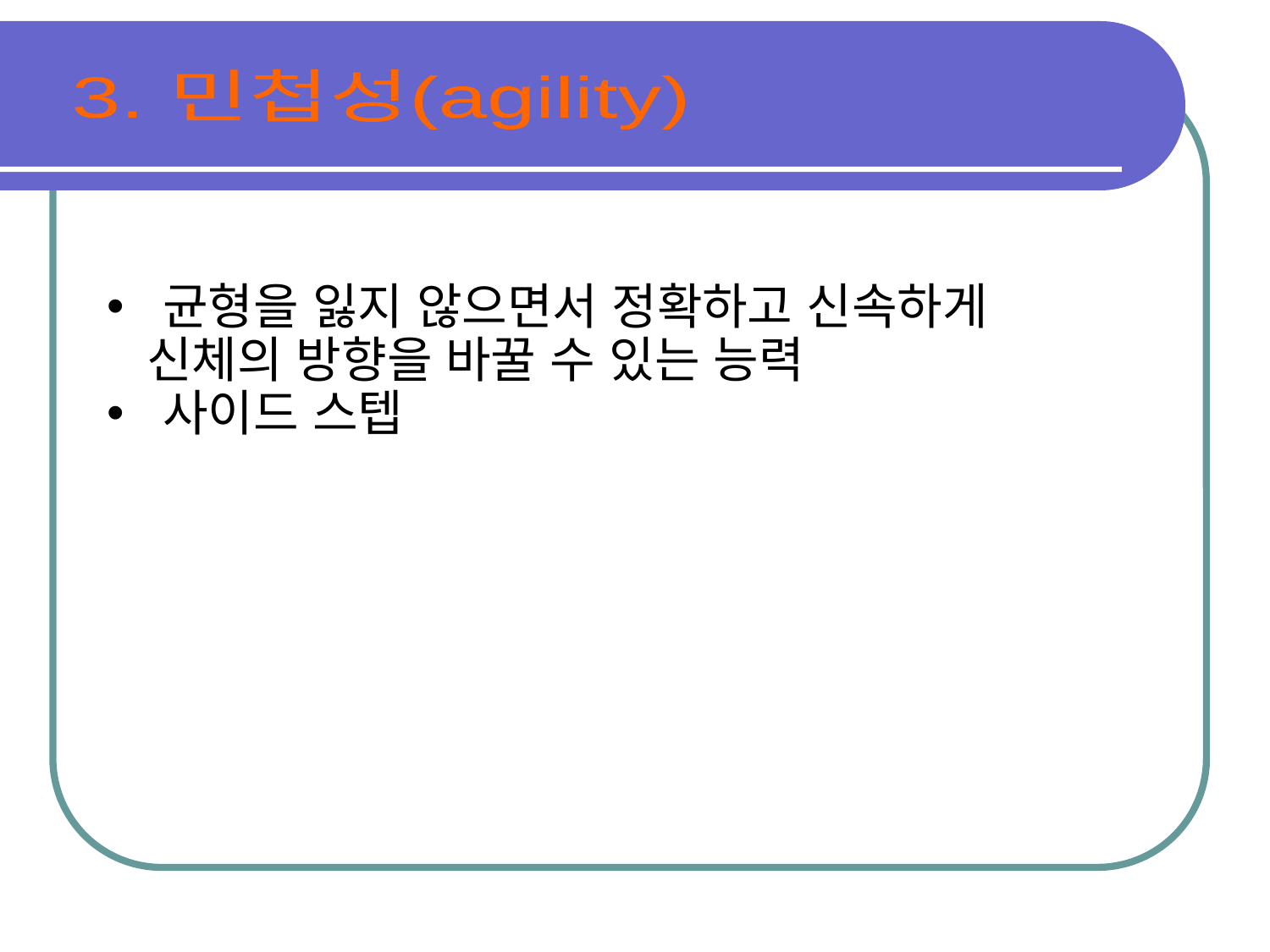

3. 민첩성(agility)
 균형을 잃지 않으면서 정확하고 신속하게
  신체의 방향을 바꿀 수 있는 능력
 사이드 스텝